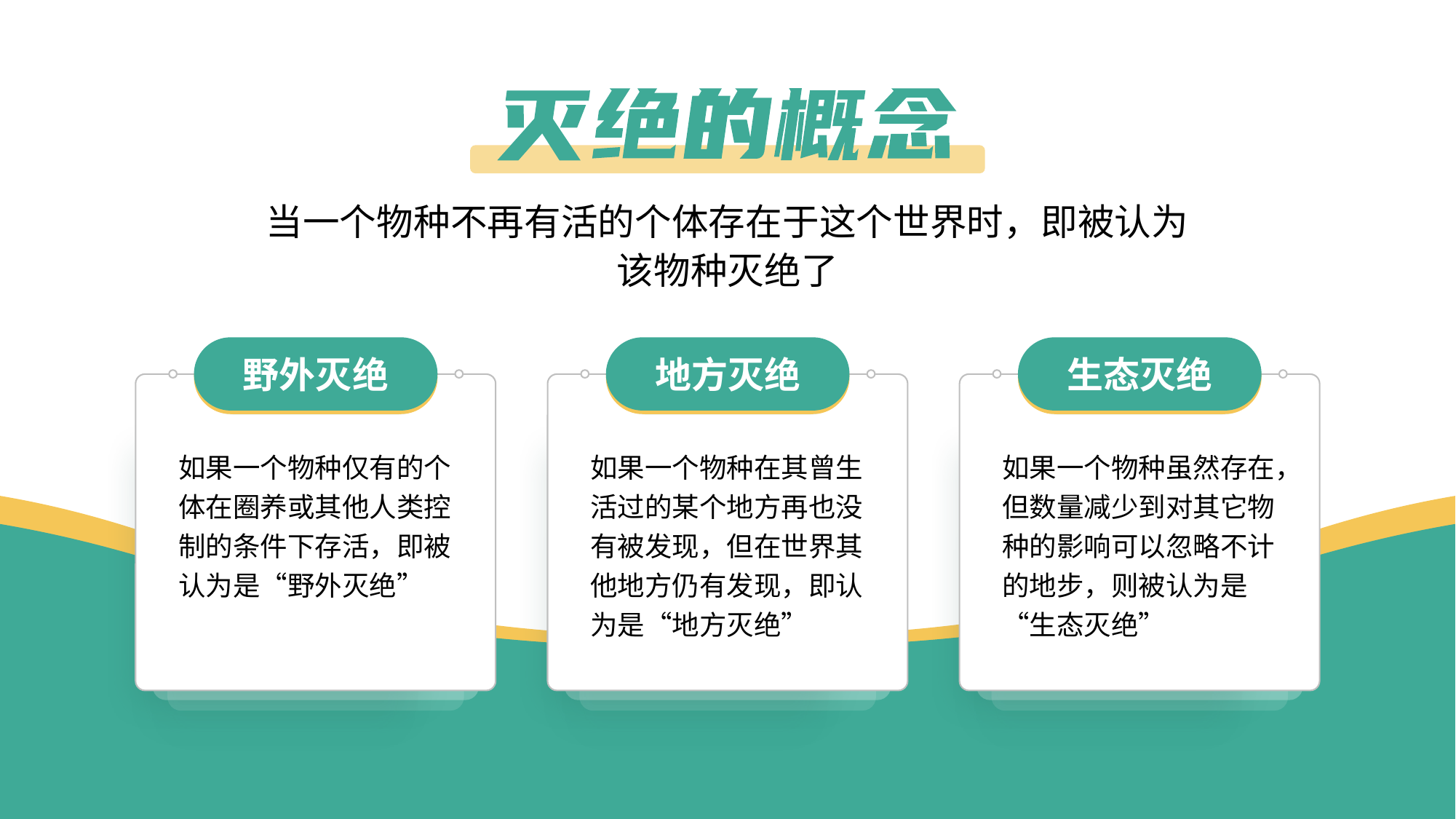

灭绝的概念

当一个物种不再有活的个体存在于这个世界时，即被认为该物种灭绝了

野外灭绝

如果一个物种仅有的个体在圈养或其他人类控制的条件下存活，即被认为是“野外灭绝”

地方灭绝

如果一个物种在其曾生活过的某个地方再也没有被发现，但在世界其他地方仍有发现，即认为是“地方灭绝”

生态灭绝

如果一个物种虽然存在，但数量减少到对其它物种的影响可以忽略不计的地步，则被认为是“生态灭绝”